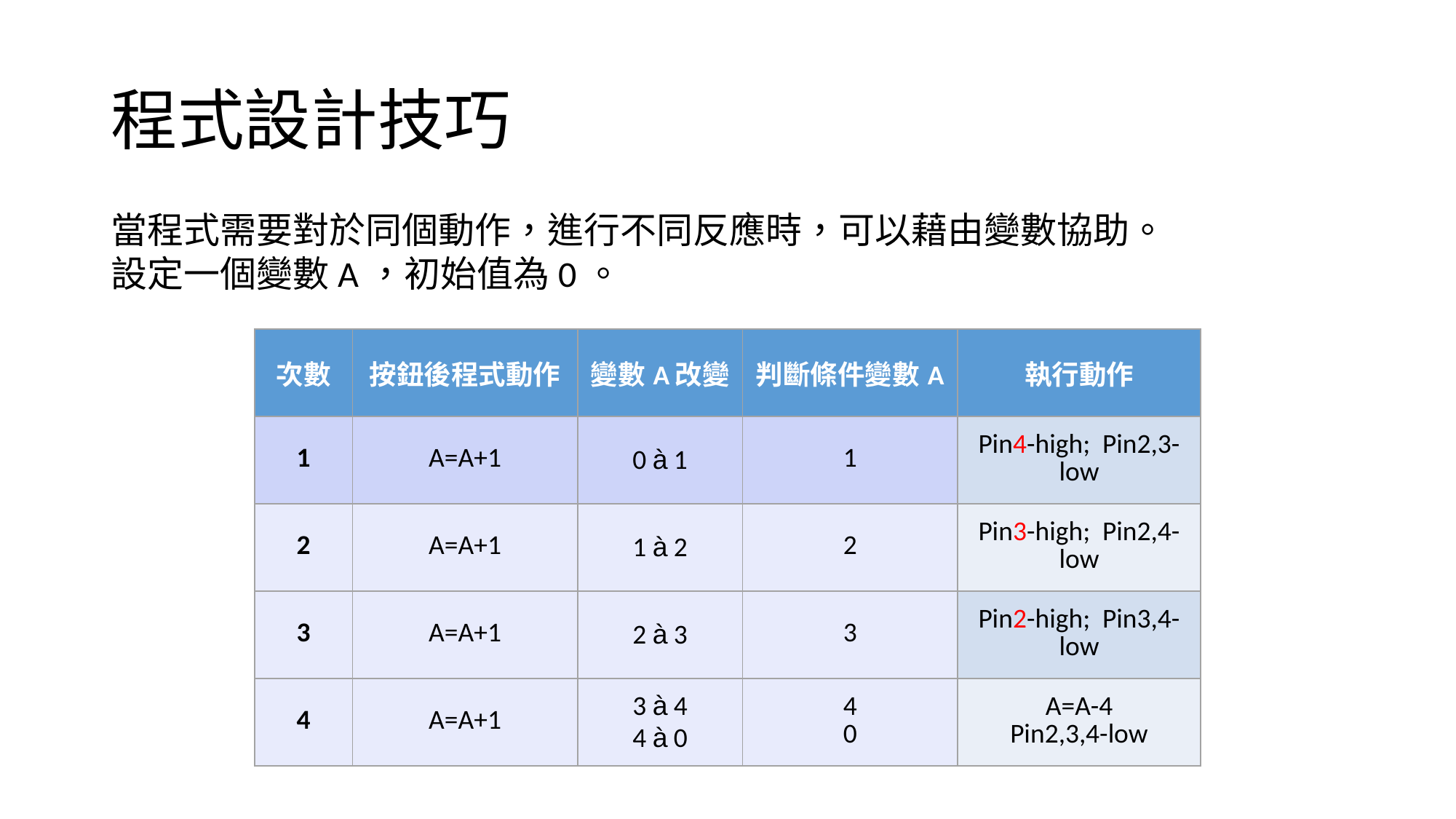

# 程式設計技巧
當程式需要對於同個動作，進行不同反應時，可以藉由變數協助。
設定一個變數A，初始值為0。
| 次數 | 按鈕後程式動作 | 變數A改變 | 判斷條件變數A | 執行動作 |
| --- | --- | --- | --- | --- |
| 1 | A=A+1 | 0 à 1 | 1 | Pin4-high; Pin2,3-low |
| 2 | A=A+1 | 1 à 2 | 2 | Pin3-high; Pin2,4-low |
| 3 | A=A+1 | 2 à 3 | 3 | Pin2-high; Pin3,4-low |
| 4 | A=A+1 | 3 à 4 4 à 0 | 4 0 | A=A-4 Pin2,3,4-low |